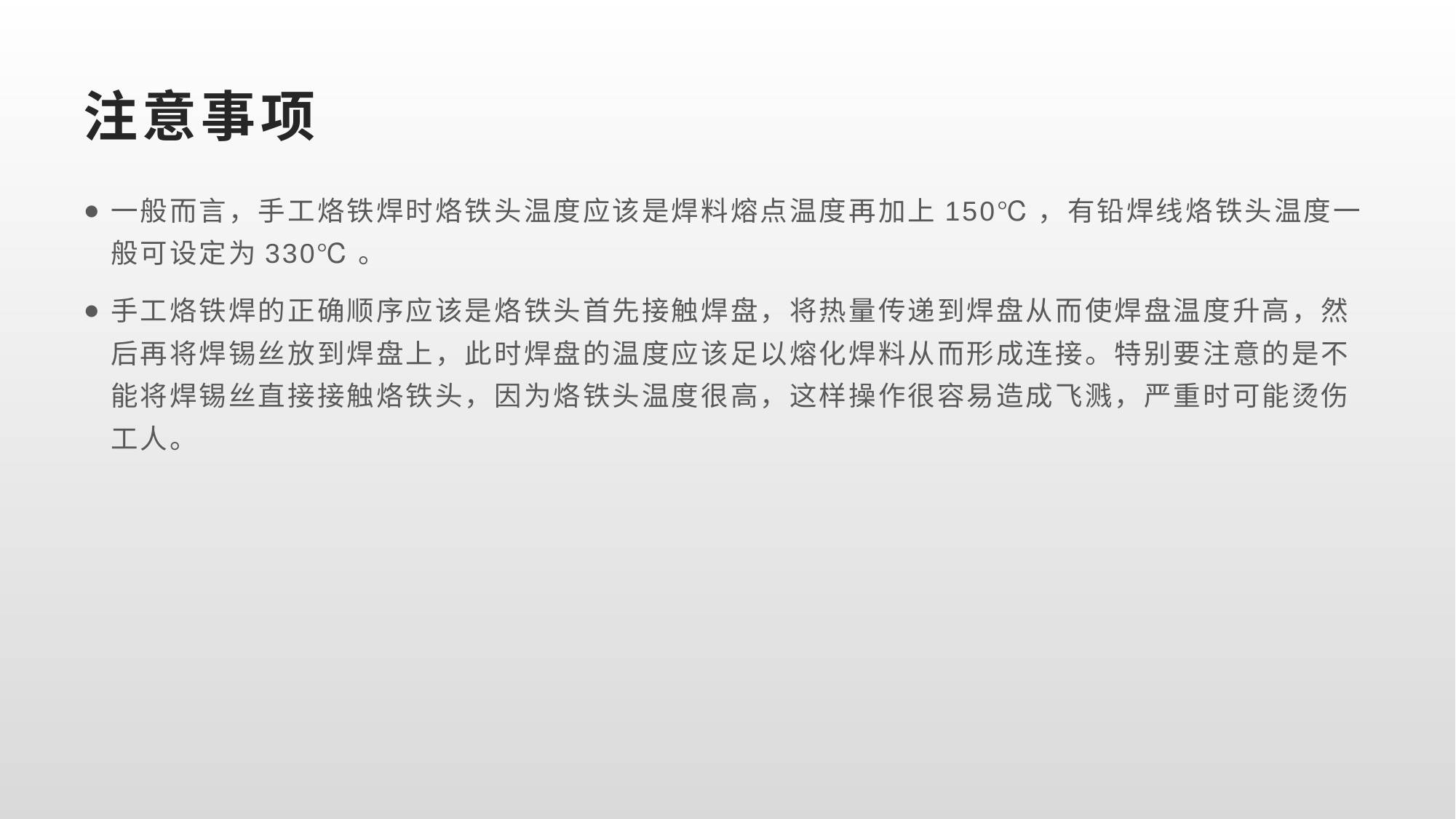

# 注意事项
一般而言，手工烙铁焊时烙铁头温度应该是焊料熔点温度再加上150℃，有铅焊线烙铁头温度一般可设定为330℃。
手工烙铁焊的正确顺序应该是烙铁头首先接触焊盘，将热量传递到焊盘从而使焊盘温度升高，然后再将焊锡丝放到焊盘上，此时焊盘的温度应该足以熔化焊料从而形成连接。特别要注意的是不能将焊锡丝直接接触烙铁头，因为烙铁头温度很高，这样操作很容易造成飞溅，严重时可能烫伤工人。